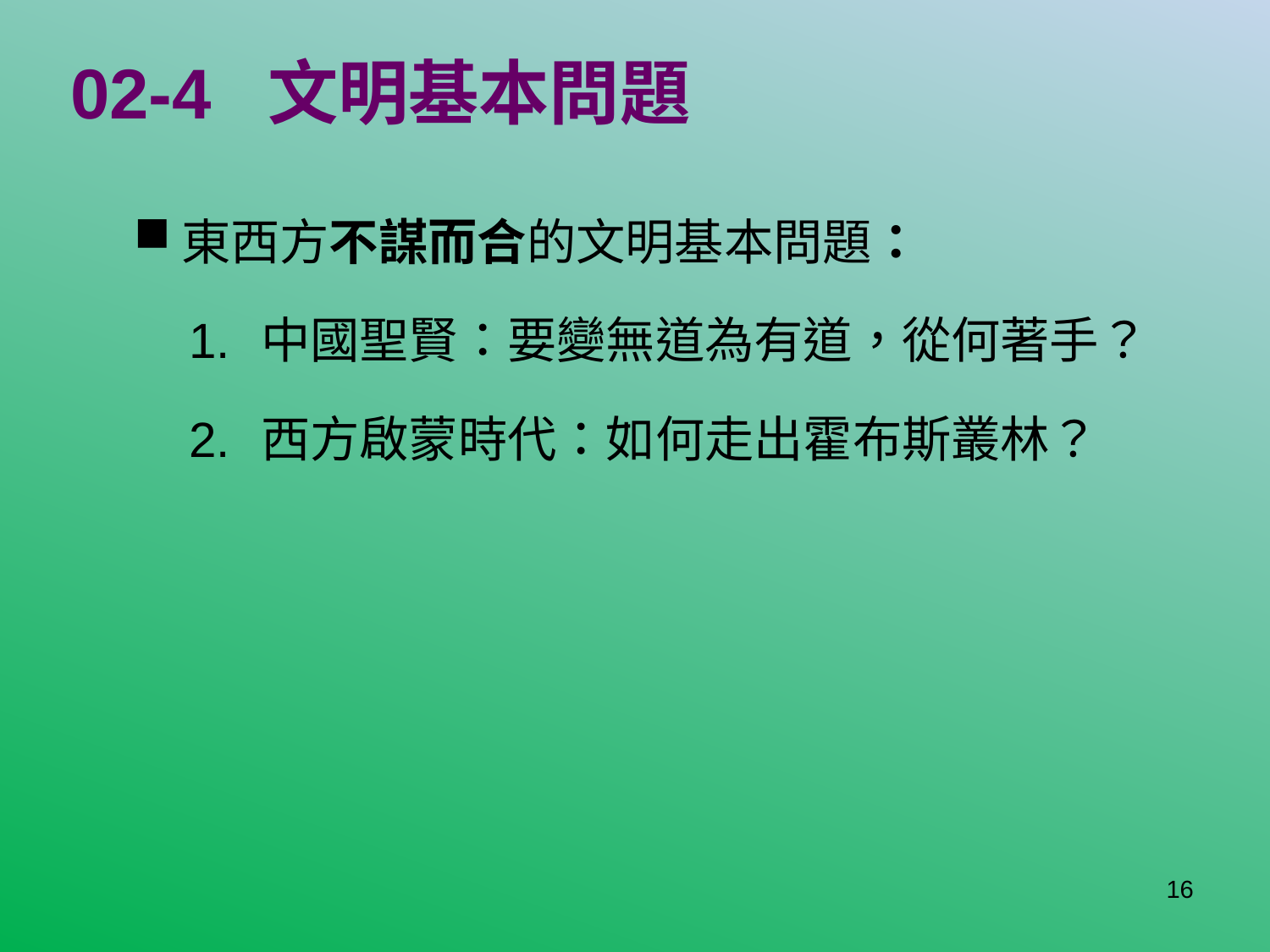

# 02-4  文明基本問題
東西方不謀而合的文明基本問題：
中國聖賢：要變無道為有道，從何著手？
西方啟蒙時代：如何走出霍布斯叢林？
16